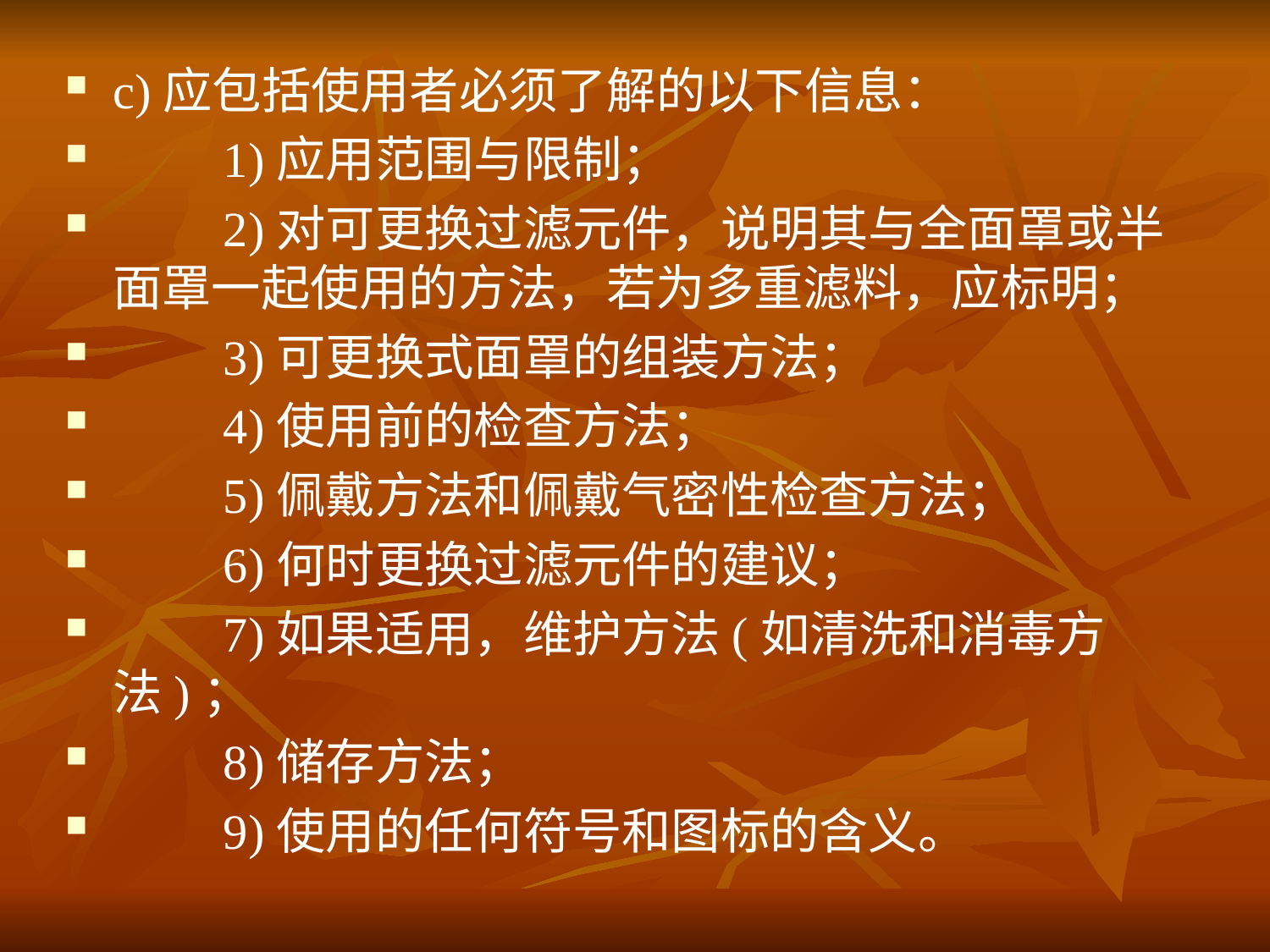

c)应包括使用者必须了解的以下信息：
　　1)应用范围与限制；
　　2)对可更换过滤元件，说明其与全面罩或半面罩一起使用的方法，若为多重滤料，应标明；
　　3)可更换式面罩的组装方法；
　　4)使用前的检查方法；
　　5)佩戴方法和佩戴气密性检查方法；
　　6)何时更换过滤元件的建议；
　　7)如果适用，维护方法(如清洗和消毒方法)；
　　8)储存方法；
　　9)使用的任何符号和图标的含义。